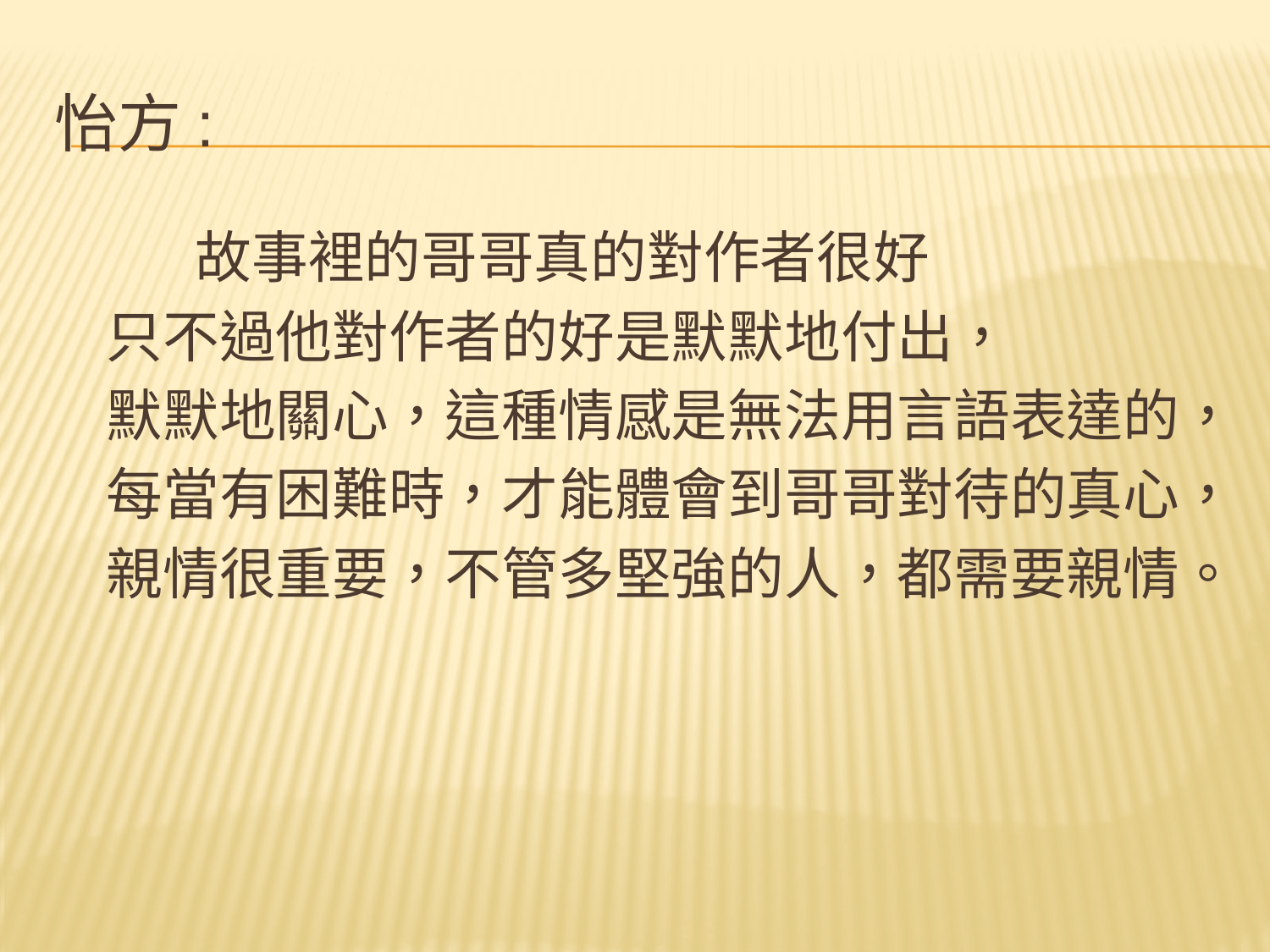

# 怡方:
          故事裡的哥哥真的對作者很好
   只不過他對作者的好是默默地付出，
   默默地關心，這種情感是無法用言語表達的，
   每當有困難時，才能體會到哥哥對待的真心，
   親情很重要，不管多堅強的人，都需要親情。